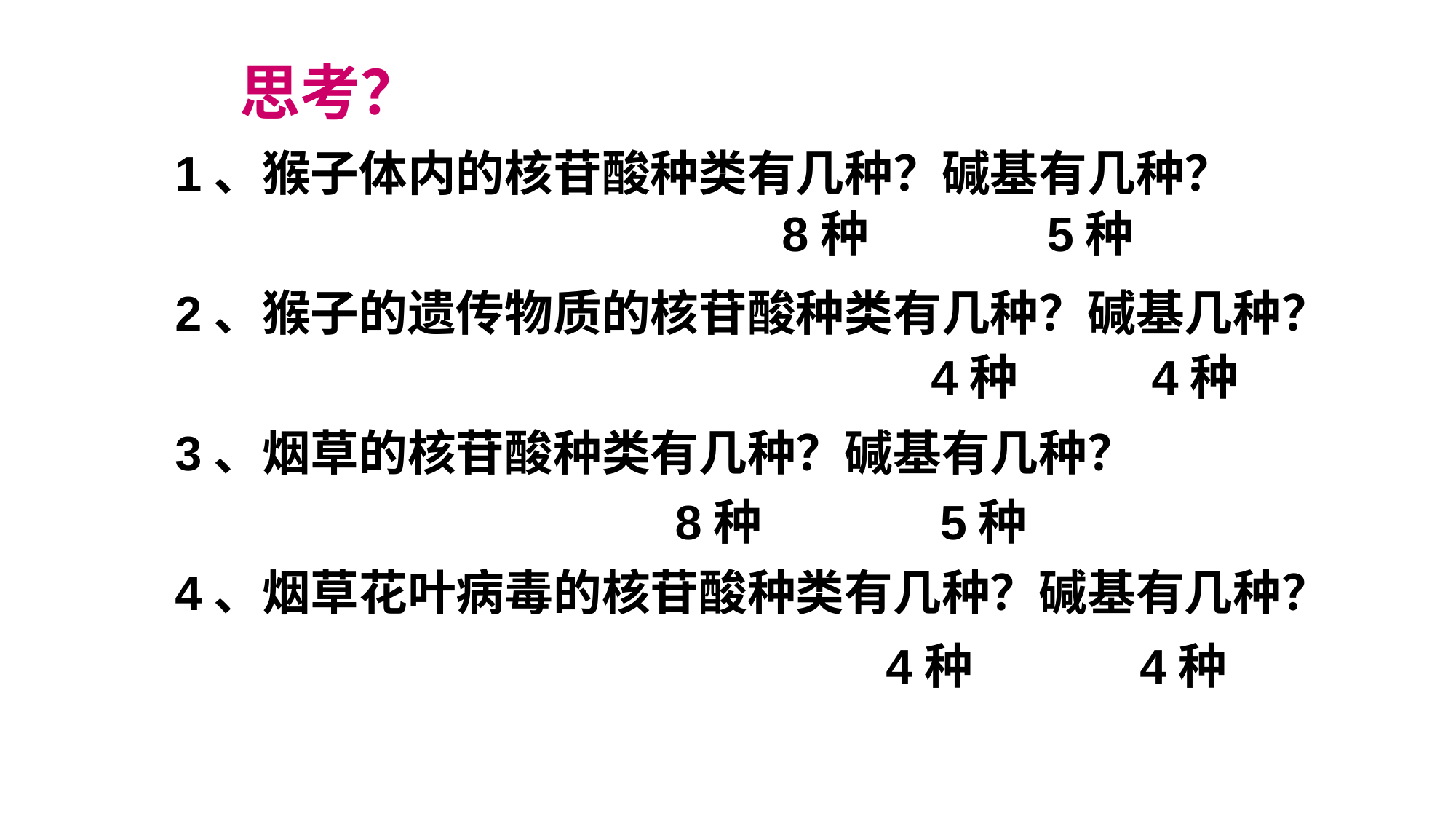

思考？
1、猴子体内的核苷酸种类有几种？碱基有几种？

2、猴子的遗传物质的核苷酸种类有几种？碱基几种？

3、烟草的核苷酸种类有几种？碱基有几种？

4、烟草花叶病毒的核苷酸种类有几种？碱基有几种？
8种               5种
4种           4种
        8种               5种
          4种              4种